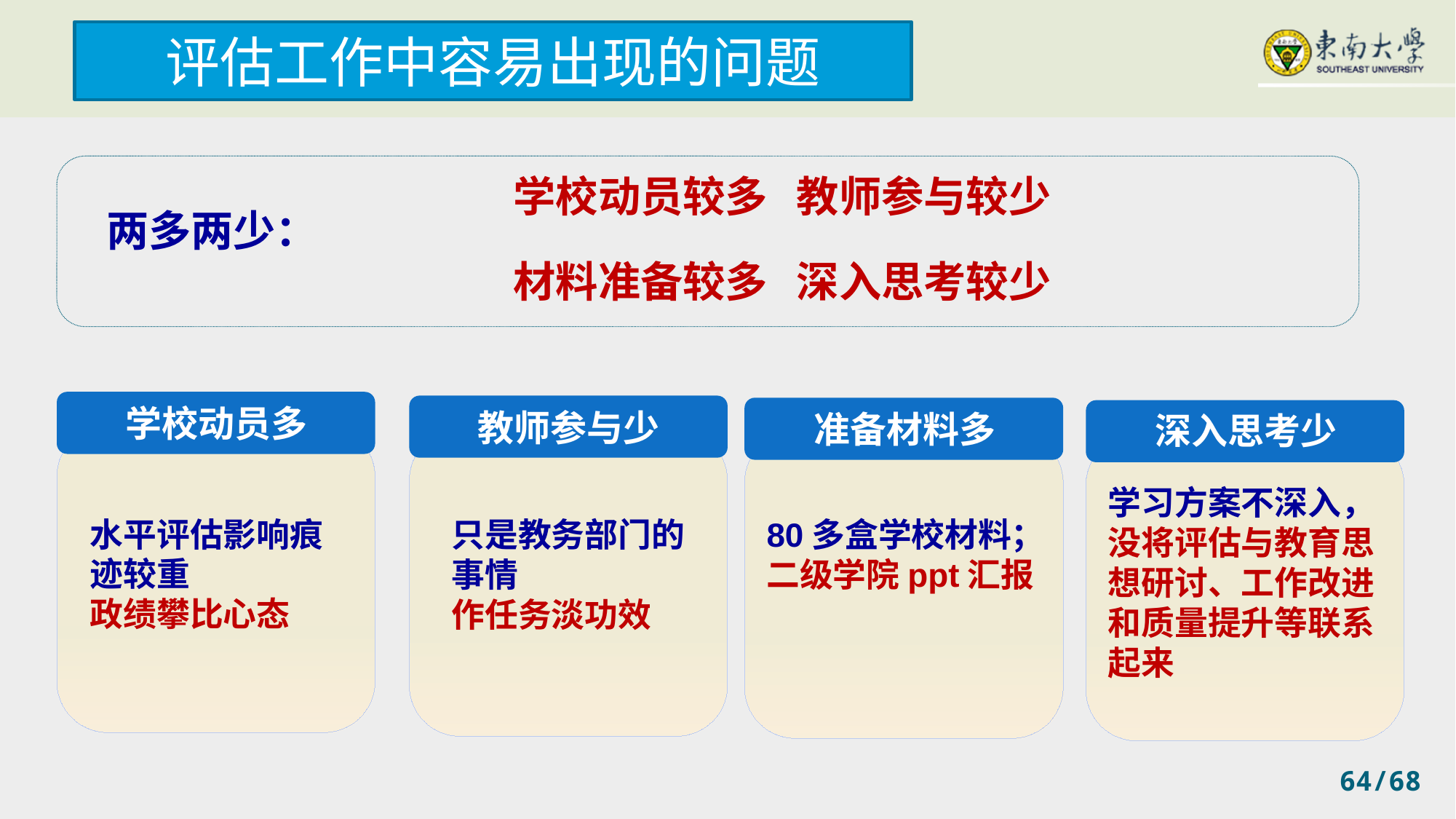

评估工作中容易出现的问题

学校动员较多   教师参与较少
两多两少：
材料准备较多   深入思考较少

学校动员多

水平评估影响痕迹较重
政绩攀比心态

教师参与少

只是教务部门的事情
作任务淡功效

准备材料多

80多盒学校材料；二级学院ppt汇报

深入思考少

学习方案不深入，没将评估与教育思想研讨、工作改进和质量提升等联系起来